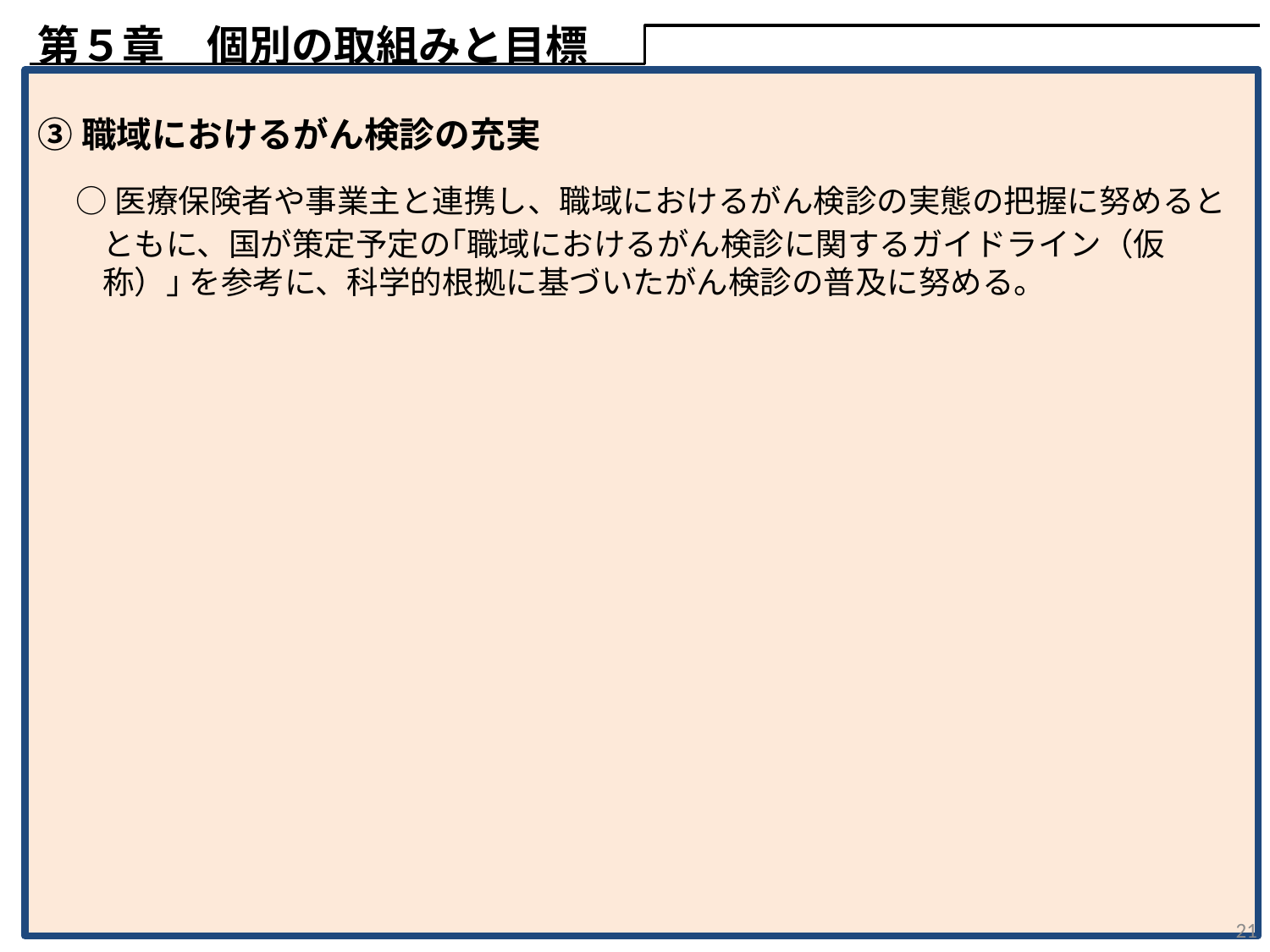

第５章　個別の取組みと目標

③職域におけるがん検診の充実
   ○医療保険者や事業主と連携し、職域におけるがん検診の実態の把握に努めると
        ともに、国が策定予定の｢職域におけるがん検診に関するガイドライン（仮
        称）｣ を参考に、科学的根拠に基づいたがん検診の普及に努める。

21